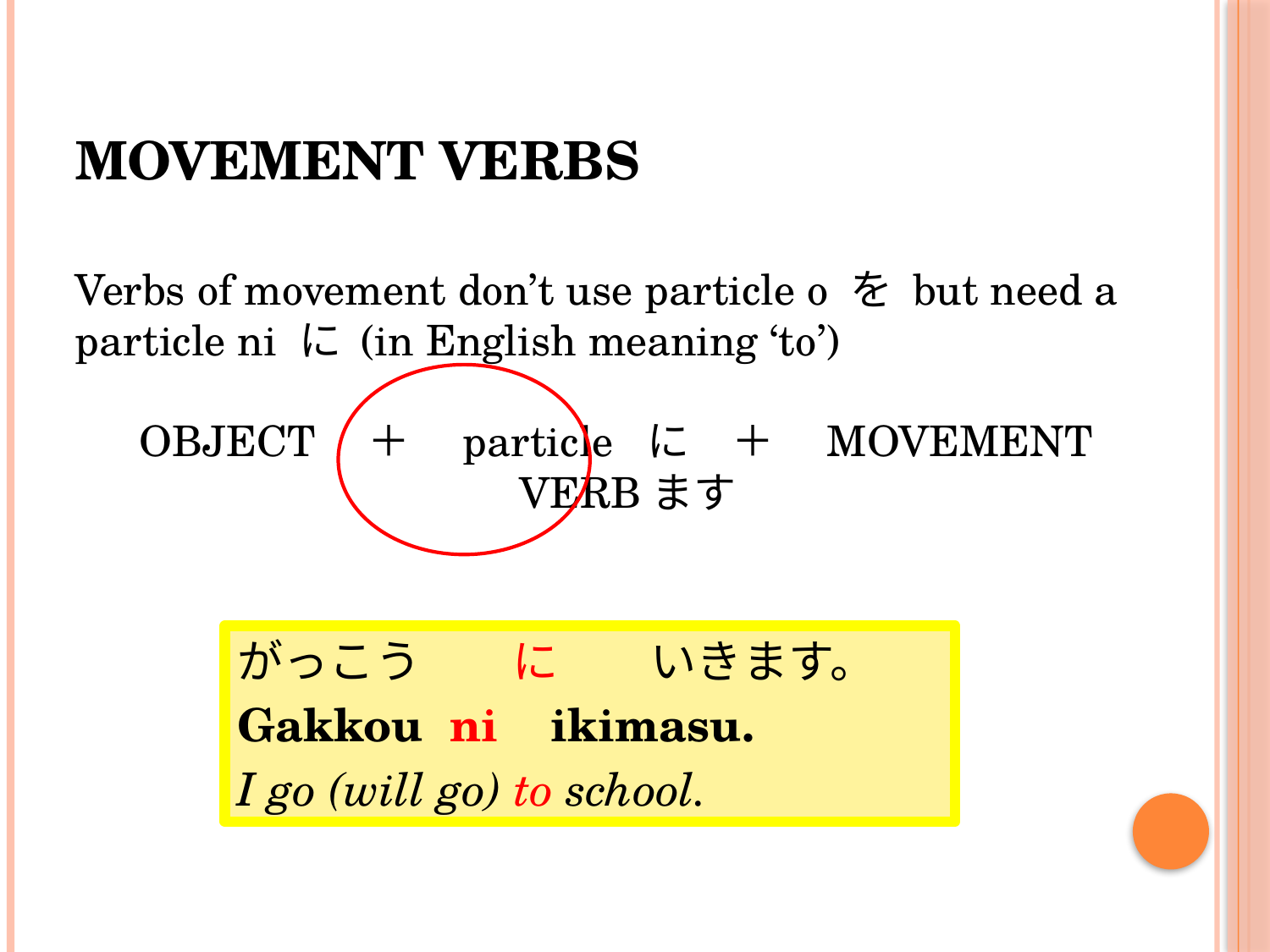

# Movement verbs
Verbs of movement don’t use particle o を but need a particle ni に (in English meaning ‘to’)

OBJECT　＋　particle  に　＋　MOVEMENT   VERBます

がっこう　　に　　いきます。
Gakkou  ni    ikimasu.
I go (will go) to school.